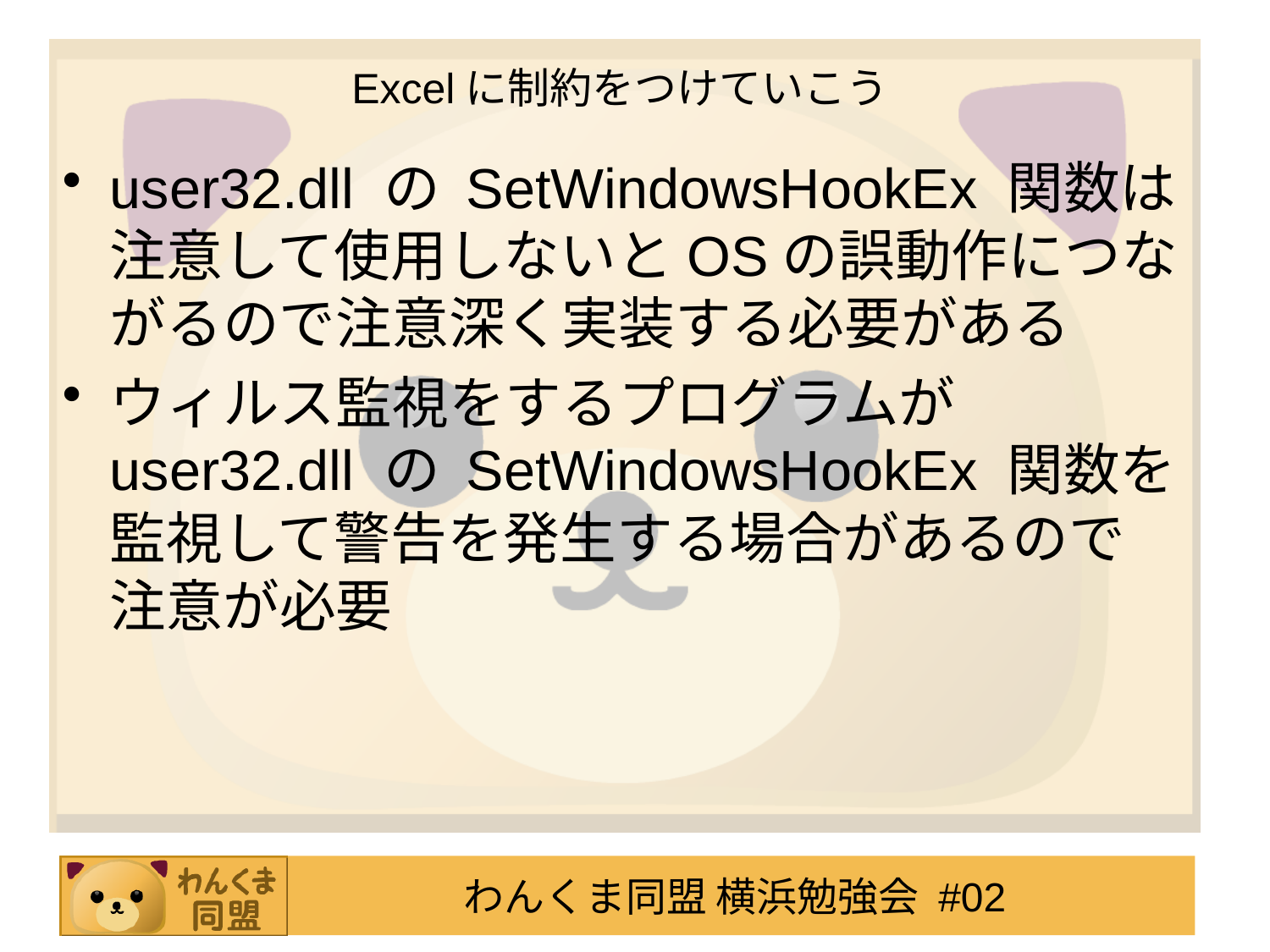

# Excelに制約をつけていこう
user32.dll の SetWindowsHookEx 関数は注意して使用しないとOSの誤動作につながるので注意深く実装する必要がある
ウィルス監視をするプログラムが user32.dll の SetWindowsHookEx 関数を監視して警告を発生する場合があるので注意が必要